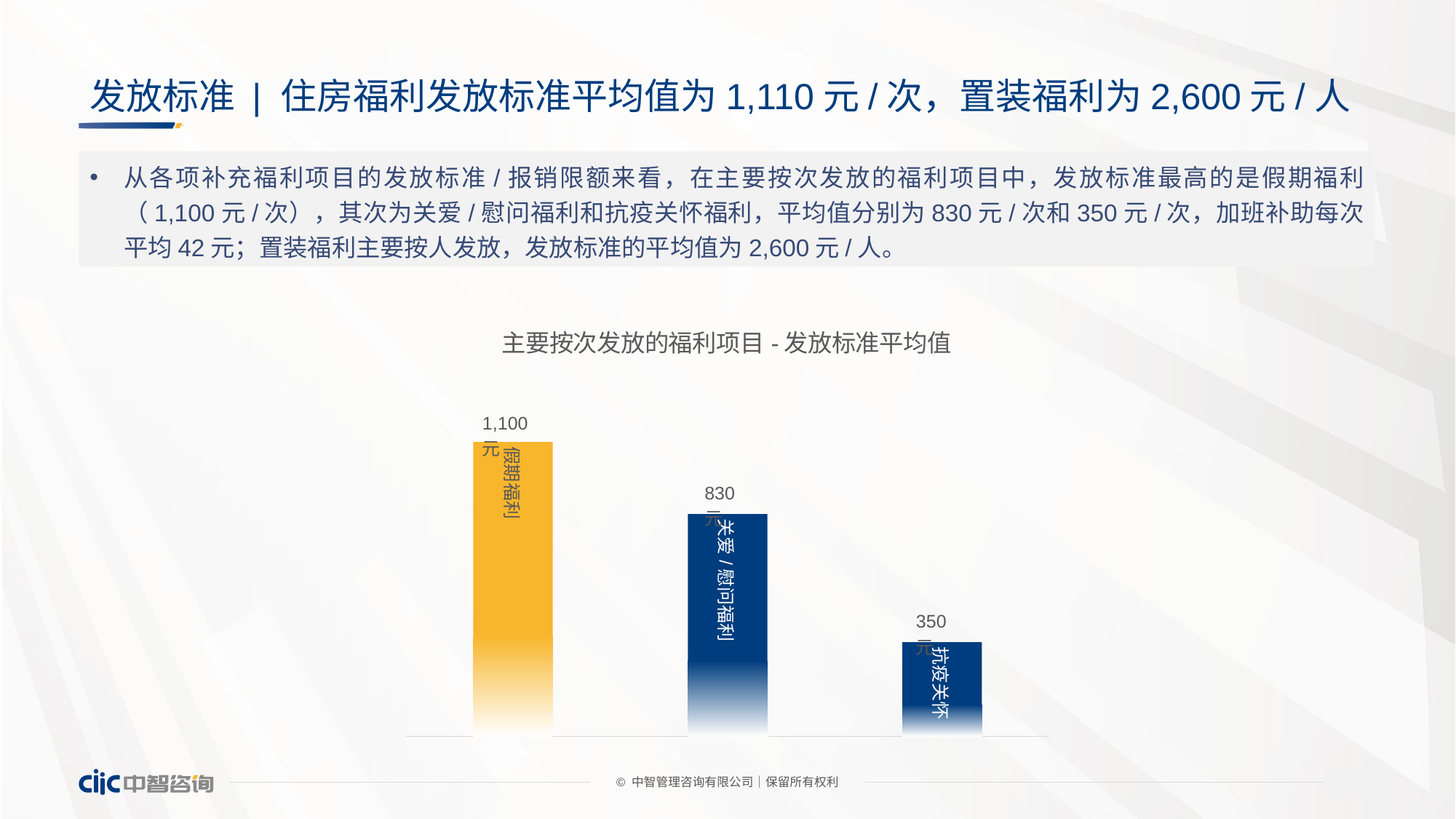

# 发放标准 | 住房福利发放标准平均值为1,110元/次，置装福利为2,600元/人
从各项补充福利项目的发放标准/报销限额来看，在主要按次发放的福利项目中，发放标准最高的是假期福利（1,100元/次），其次为关爱/慰问福利和抗疫关怀福利，平均值分别为830元/次和350元/次，加班补助每次平均42元；置装福利主要按人发放，发放标准的平均值为2,600元/人。

### Chart: 主要按次发放的福利项目-发放标准平均值

| Category | 占比 |
|---|---|
| 假期福利 | 1100.0 |
| 关爱/慰问福利 | 830.0 |
| 抗疫关怀 | 350.0 |
1,100元
830元
350元
© 中智管理咨询有限公司│保留所有权利
19